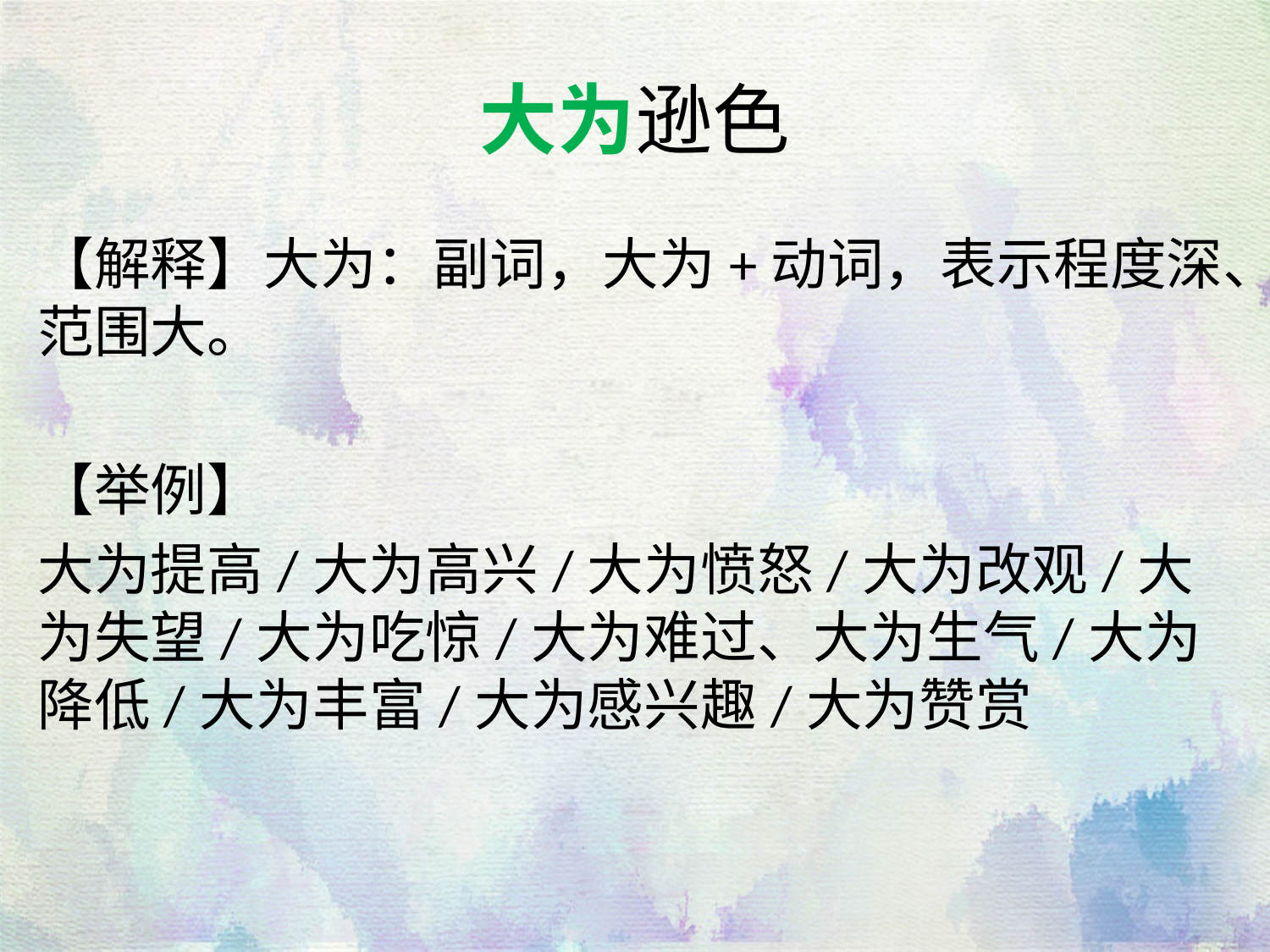

# 大为逊色
【解释】大为：副词，大为+动词，表示程度深、范围大。

【举例】
大为提高/大为高兴/大为愤怒/大为改观/大为失望/大为吃惊/大为难过、大为生气/大为降低/大为丰富/大为感兴趣/大为赞赏